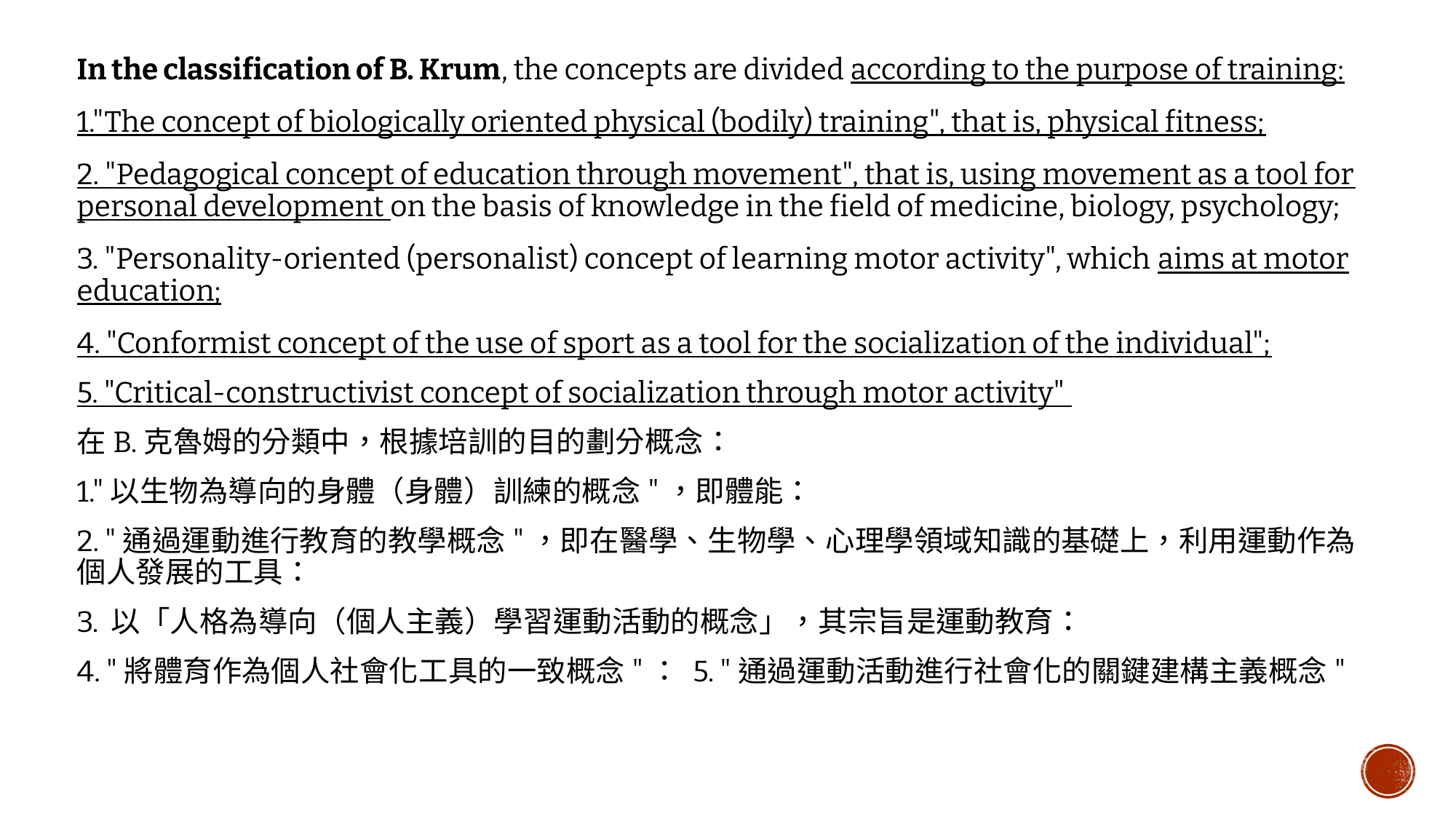

In the classification of B. Krum, the concepts are divided according to the purpose of training:
1."The concept of biologically oriented physical (bodily) training", that is, physical fitness;
2. "Pedagogical concept of education through movement", that is, using movement as a tool for personal development on the basis of knowledge in the field of medicine, biology, psychology;
3. "Personality-oriented (personalist) concept of learning motor activity", which aims at motor education;
4. "Conformist concept of the use of sport as a tool for the socialization of the individual";
5. "Critical-constructivist concept of socialization through motor activity"
在B.克魯姆的分類中，根據培訓的目的劃分概念：
1."以生物為導向的身體（身體）訓練的概念"，即體能：
2. "通過運動進行教育的教學概念"，即在醫學、生物學、心理學領域知識的基礎上，利用運動作為個人發展的工具：
3. 以「人格為導向（個人主義）學習運動活動的概念」，其宗旨是運動教育：
4. "將體育作為個人社會化工具的一致概念"： 5. "通過運動活動進行社會化的關鍵建構主義概念"